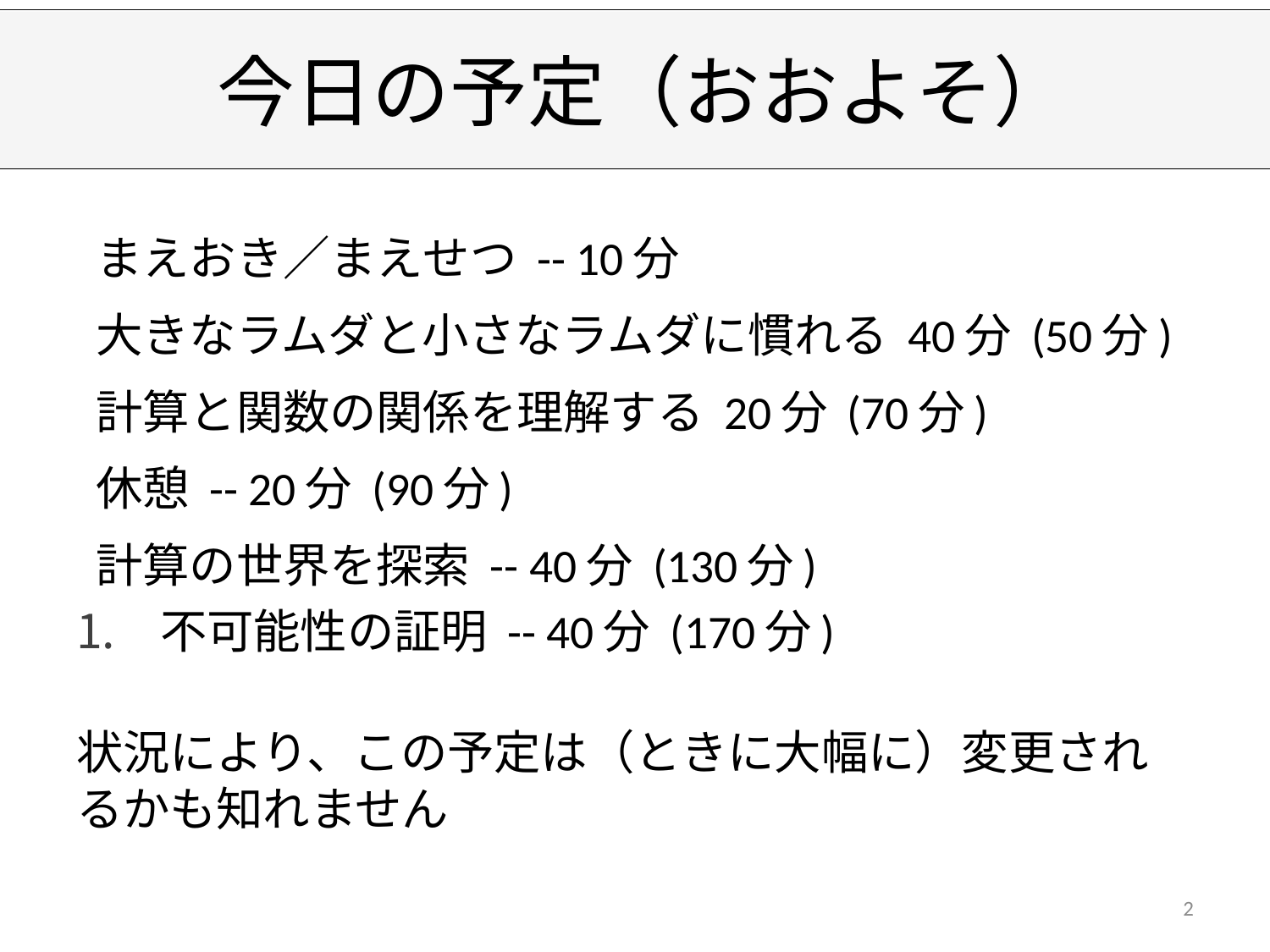

# 今日の予定（おおよそ）
 まえおき／まえせつ -- 10分
 大きなラムダと小さなラムダに慣れる 40分 (50分)
 計算と関数の関係を理解する 20分 (70分)
 休憩 -- 20分 (90分)
 計算の世界を探索 -- 40分 (130分)
 不可能性の証明 -- 40分 (170分)
状況により、この予定は（ときに大幅に）変更されるかも知れません
2